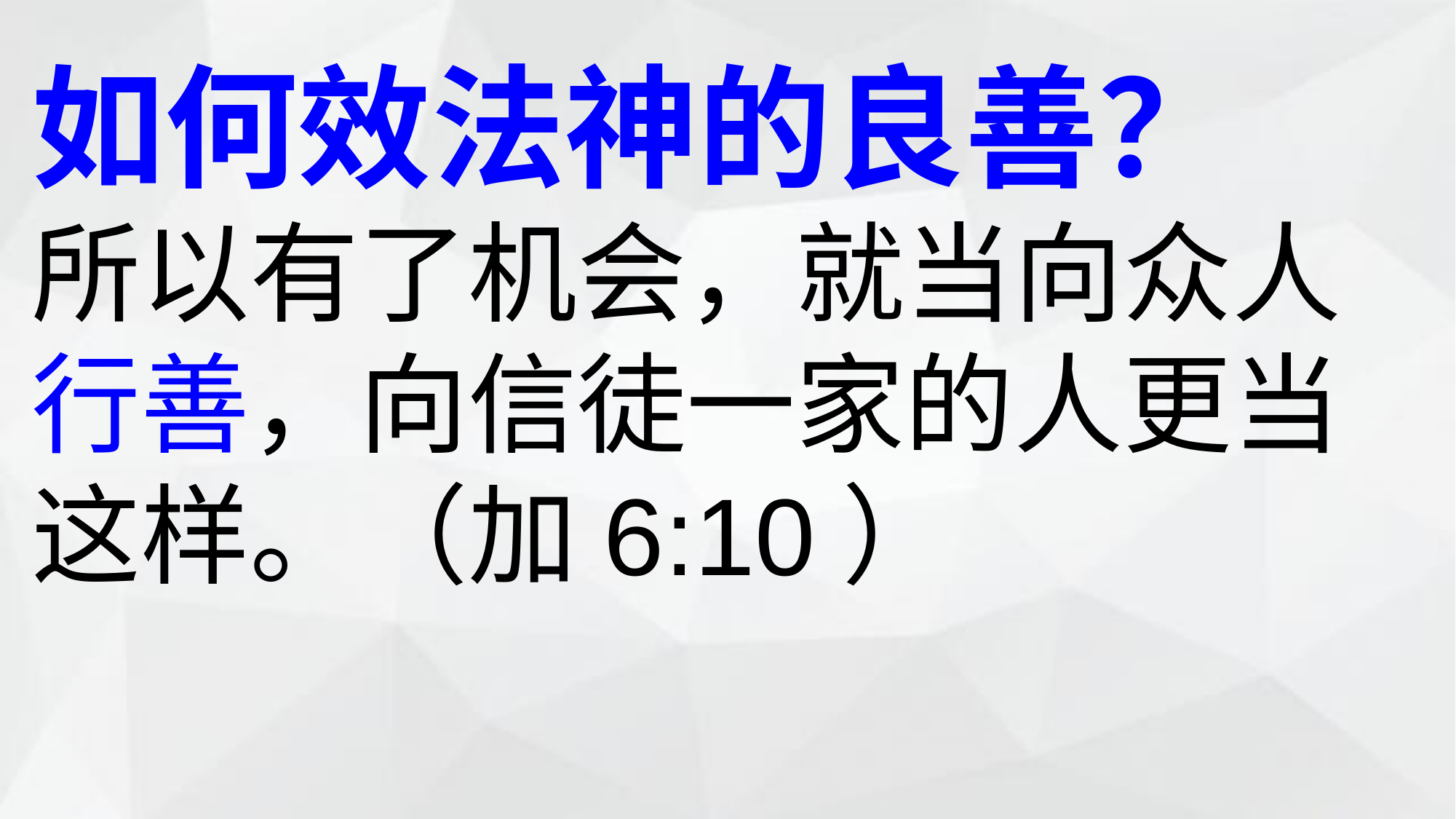

如何效法神的良善？
所以有了机会，就当向众人行善，向信徒一家的人更当这样。（加6:10）

35